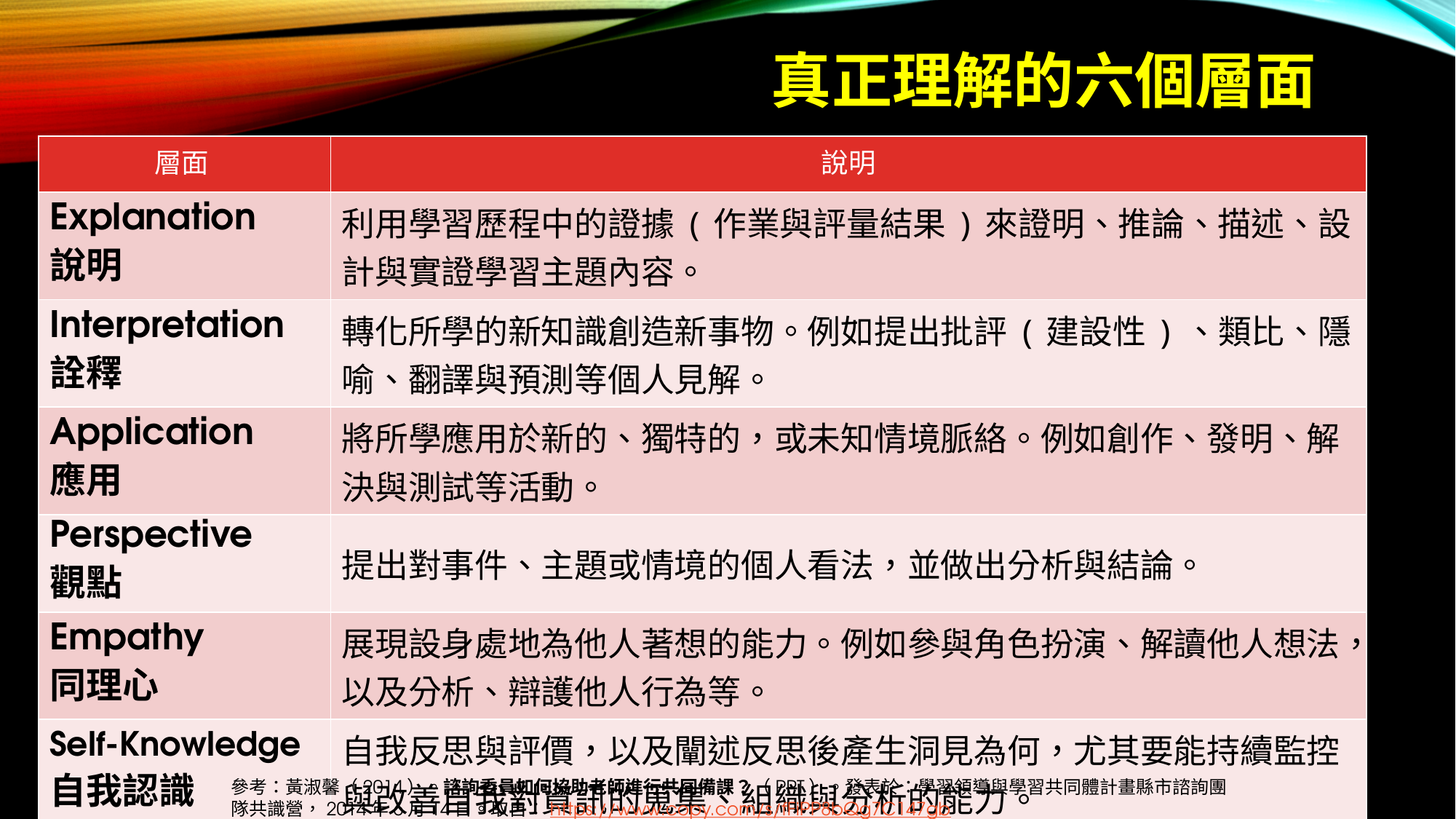

# 真正理解的六個層面
| 層面 | 說明 |
| --- | --- |
| Explanation 說明 | 利用學習歷程中的證據(作業與評量結果)來證明、推論、描述、設計與實證學習主題內容。 |
| Interpretation 詮釋 | 轉化所學的新知識創造新事物。例如提出批評(建設性)、類比、隱喻、翻譯與預測等個人見解。 |
| Application 應用 | 將所學應用於新的、獨特的，或未知情境脈絡。例如創作、發明、解決與測試等活動。 |
| Perspective 觀點 | 提出對事件、主題或情境的個人看法，並做出分析與結論。 |
| Empathy 同理心 | 展現設身處地為他人著想的能力。例如參與角色扮演、解讀他人想法，以及分析、辯護他人行為等。 |
| Self-Knowledge 自我認識 | 自我反思與評價，以及闡述反思後產生洞見為何，尤其要能持續監控與改善自我對資訊的蒐集、組織與分析的能力。 |
參考：黃淑馨（2014）。諮詢委員如何協助老師進行共同備課？（PPT）。發表於：學習領導與學習共同體計畫縣市諮詢團隊共識營，2014年6月14日。取自：https://www.copy.com/s/fFiPP8bQg7C147gb